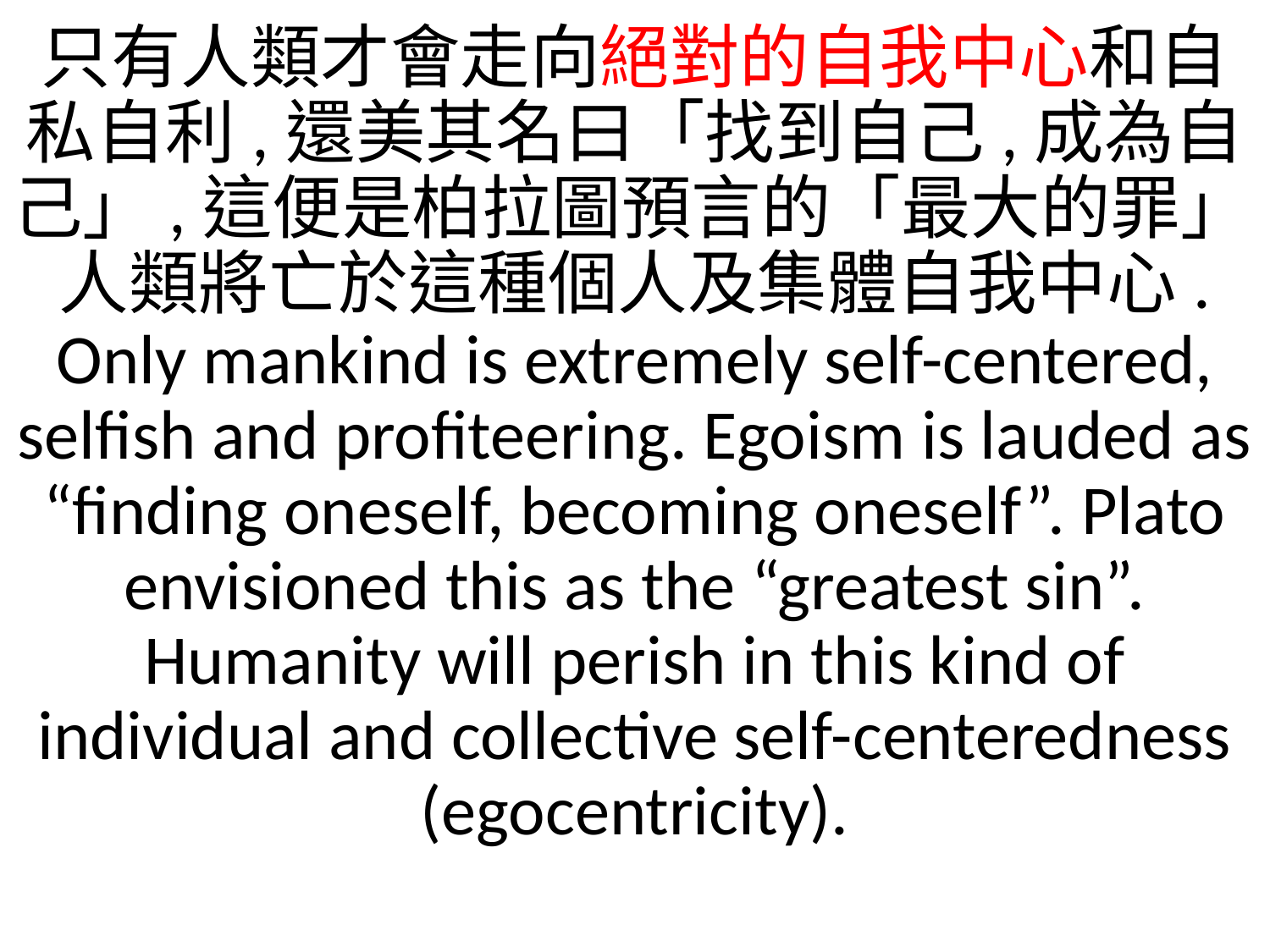

只有人類才會走向絕對的自我中心和自私自利,還美其名曰「找到自己,成為自己」,這便是柏拉圖預言的「最大的罪」.人類將亡於這種個人及集體自我中心.
Only mankind is extremely self-centered, selfish and profiteering. Egoism is lauded as “finding oneself, becoming oneself”. Plato envisioned this as the “greatest sin”. Humanity will perish in this kind of individual and collective self-centeredness (egocentricity).